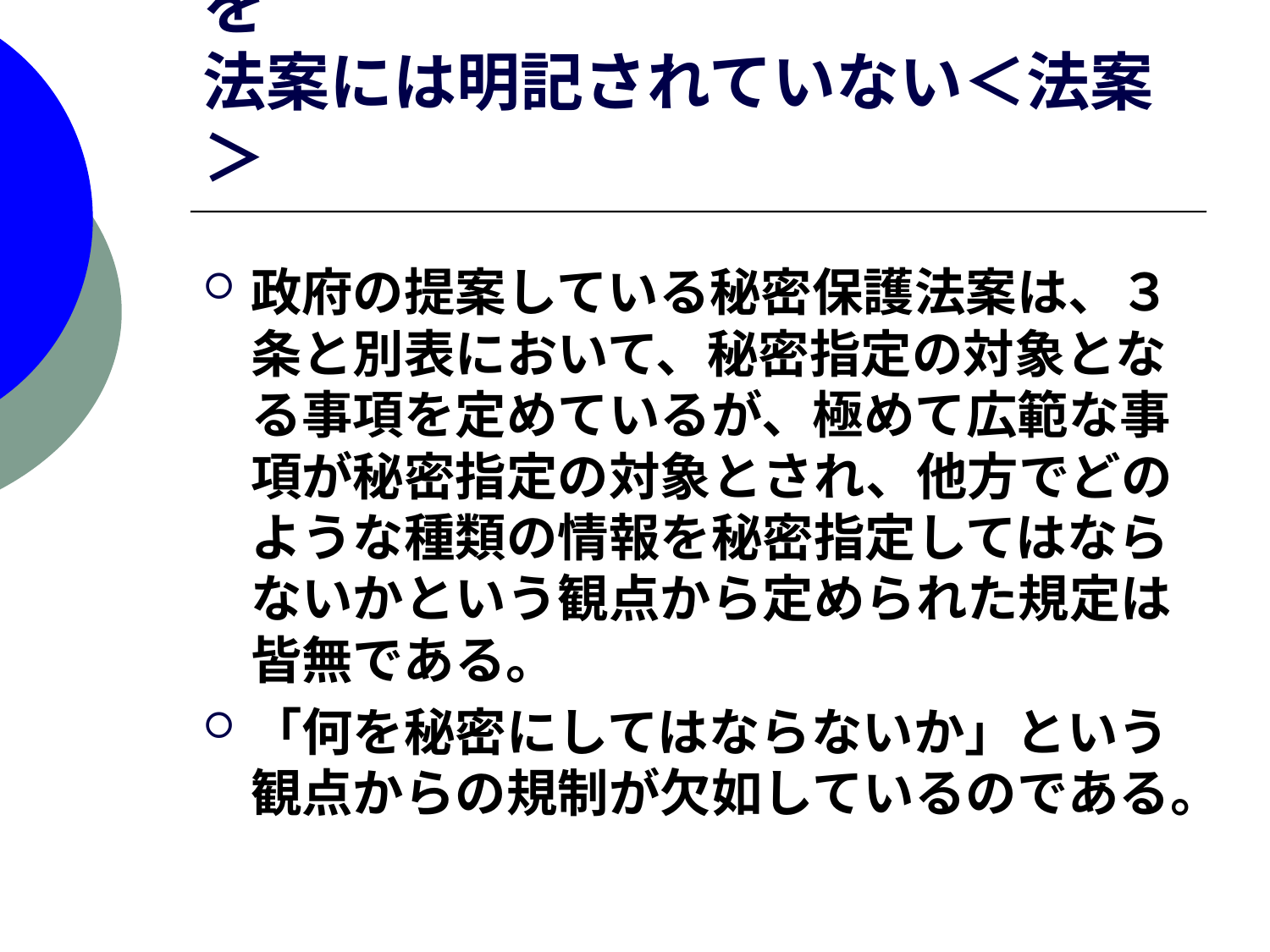

# 「何を秘密にしてはならないか」を 法案には明記されていない＜法案＞
政府の提案している秘密保護法案は、３条と別表において、秘密指定の対象となる事項を定めているが、極めて広範な事項が秘密指定の対象とされ、他方でどのような種類の情報を秘密指定してはならないかという観点から定められた規定は皆無である。
「何を秘密にしてはならないか」という観点からの規制が欠如しているのである。